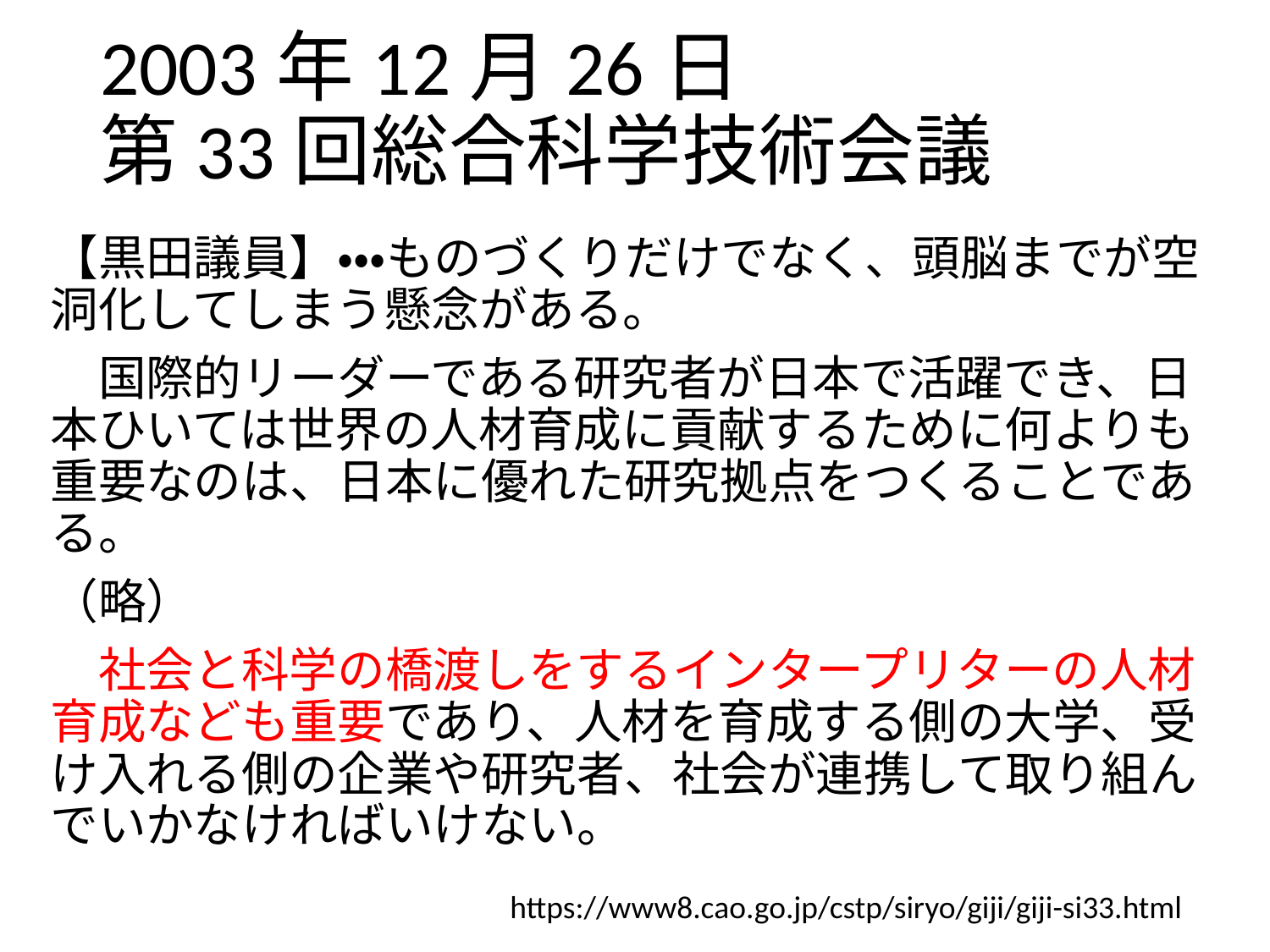

# 2003年12月26日 第33回総合科学技術会議
【黒田議員】・・・ものづくりだけでなく、頭脳までが空洞化してしまう懸念がある。
　国際的リーダーである研究者が日本で活躍でき、日本ひいては世界の人材育成に貢献するために何よりも重要なのは、日本に優れた研究拠点をつくることである。
（略）
　社会と科学の橋渡しをするインタープリターの人材育成なども重要であり、人材を育成する側の大学、受け入れる側の企業や研究者、社会が連携して取り組んでいかなければいけない。

https://www8.cao.go.jp/cstp/siryo/giji/giji-si33.html